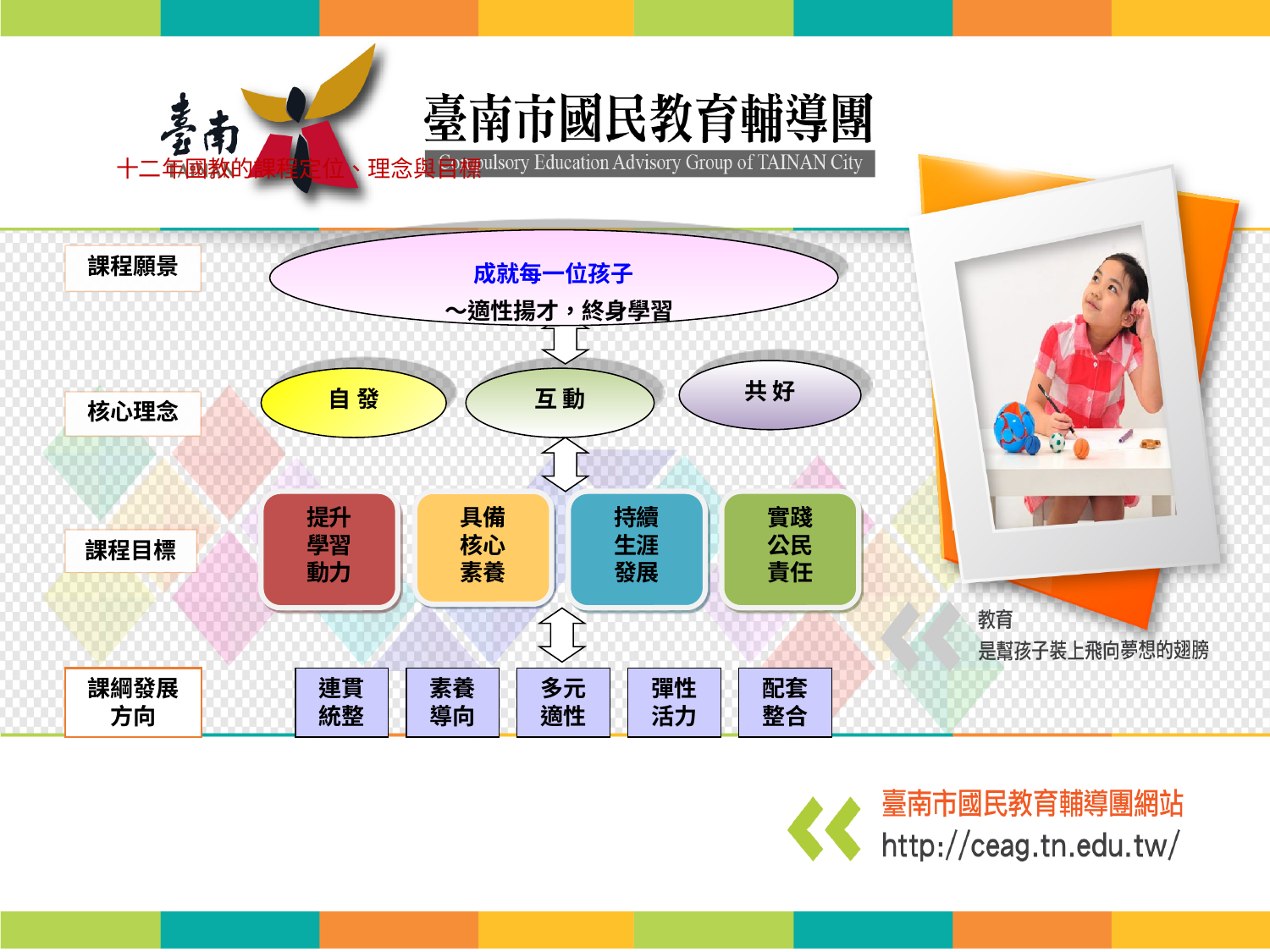

十二年國教的課程定位、理念與目標
成就每一位孩子
 ～適性揚才，終身學習
課程願景

共 好
自 發
互 動
核心理念

提升
學習
動力
具備
核心
素養
持續
生涯
發展
實踐
公民
責任
課程目標

課綱發展
方向
連貫統整
素養導向
多元適性
彈性活力
配套整合